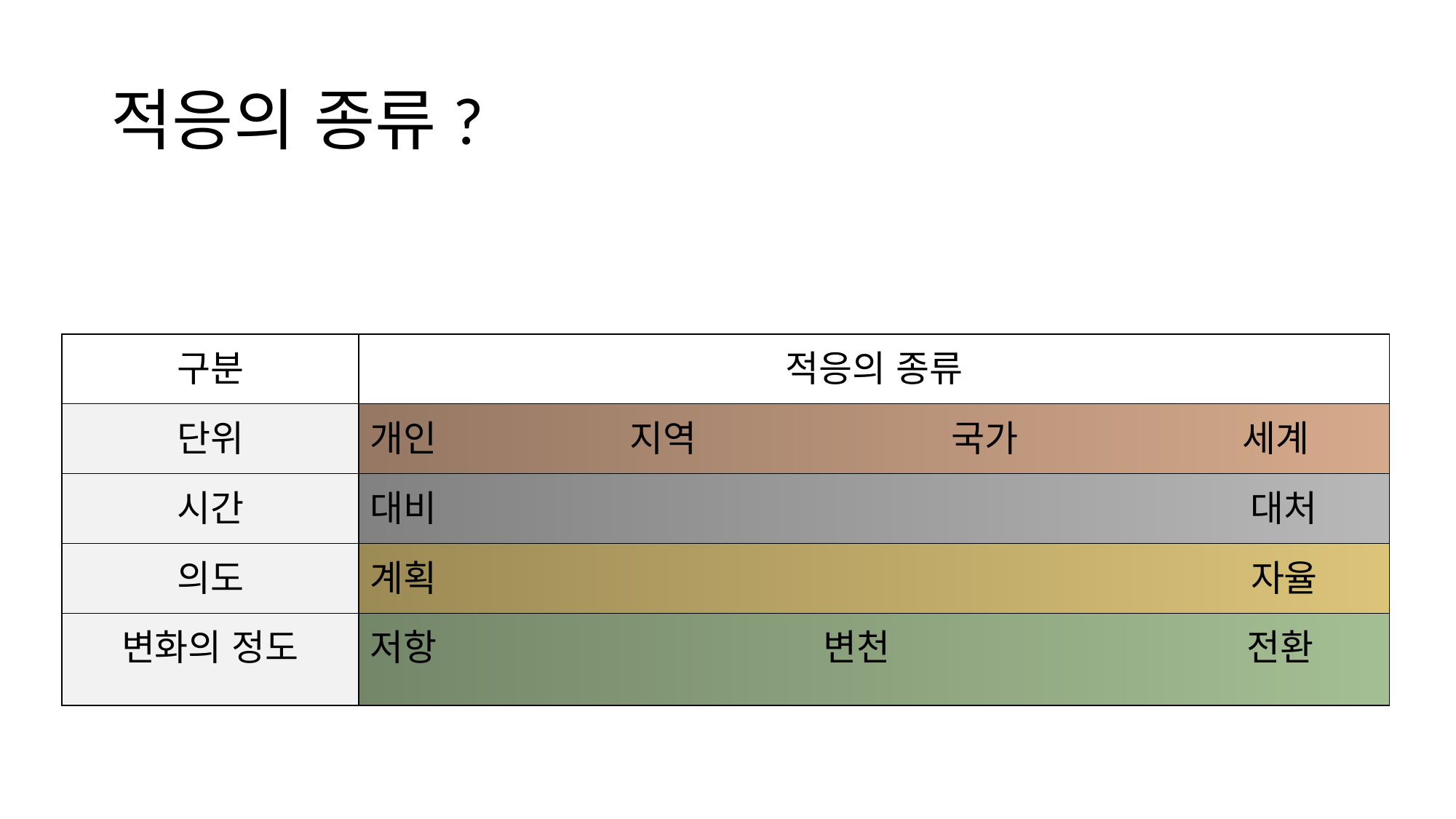

# 적응의 종류?

| 구분 | 적응의 종류 |
| --- | --- |
| 단위 | 개인 지역 국가 세계 |
| 시간 | 대비 대처 |
| 의도 | 계획 자율 |
| 변화의 정도 | 저항 변천 전환 |